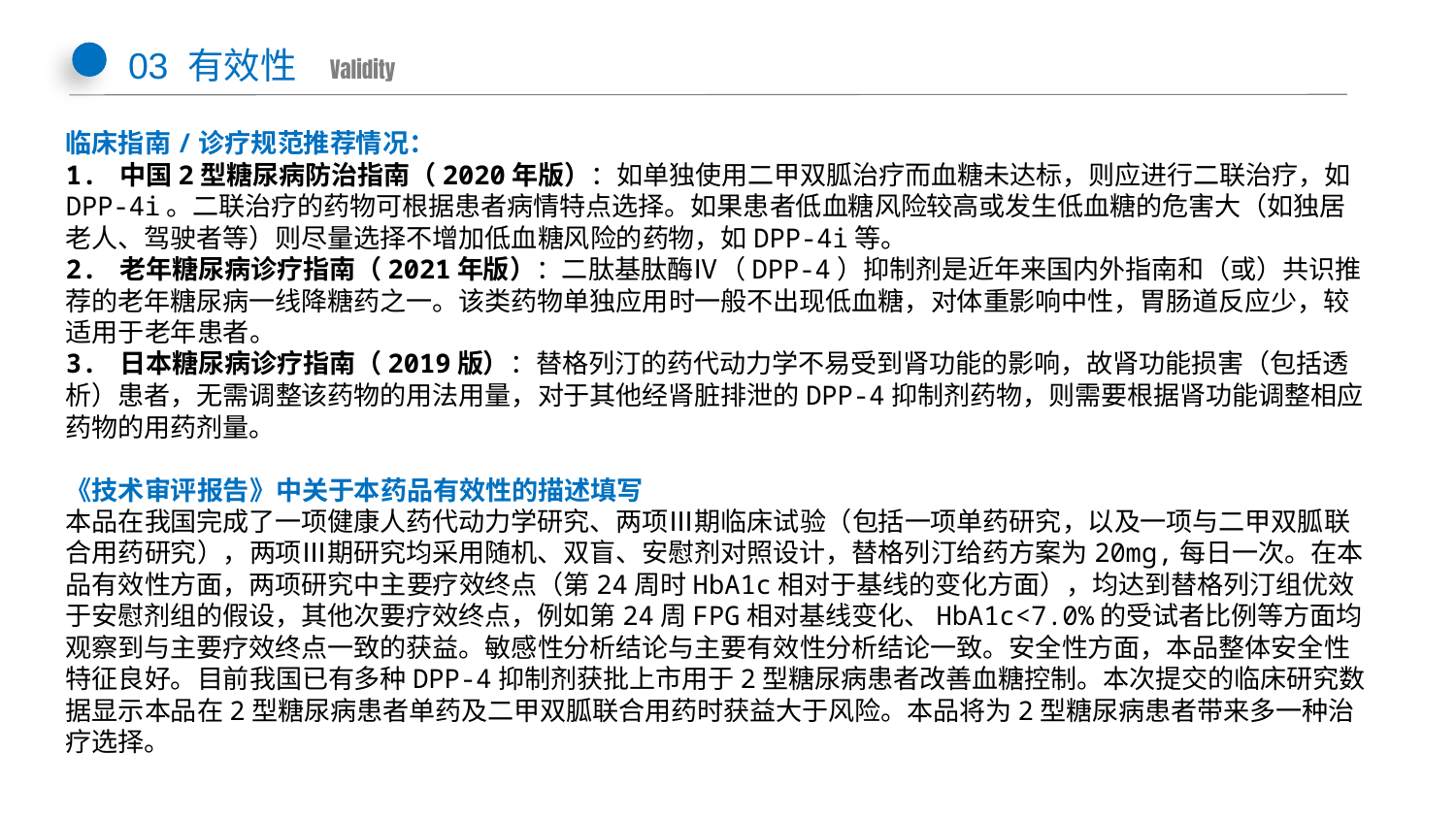

03 有效性   Validity

临床指南/诊疗规范推荐情况：
1. 中国2型糖尿病防治指南（2020年版）：如单独使用二甲双胍治疗而血糖未达标，则应进行二联治疗，如DPP-4i。二联治疗的药物可根据患者病情特点选择。如果患者低血糖风险较高或发生低血糖的危害大（如独居老人、驾驶者等）则尽量选择不增加低血糖风险的药物，如DPP⁃4i等。
2. 老年糖尿病诊疗指南（2021年版）：二肽基肽酶Ⅳ（DPP‑4）抑制剂是近年来国内外指南和（或）共识推荐的老年糖尿病一线降糖药之一。该类药物单独应用时一般不出现低血糖，对体重影响中性，胃肠道反应少，较适用于老年患者。
3. 日本糖尿病诊疗指南（2019版）：替格列汀的药代动力学不易受到肾功能的影响，故肾功能损害（包括透析）患者，无需调整该药物的用法用量，对于其他经肾脏排泄的DPP-4抑制剂药物，则需要根据肾功能调整相应药物的用药剂量。

《技术审评报告》中关于本药品有效性的描述填写
本品在我国完成了一项健康人药代动力学研究、两项Ⅲ期临床试验（包括一项单药研究，以及一项与二甲双胍联合用药研究），两项Ⅲ期研究均采用随机、双盲、安慰剂对照设计，替格列汀给药方案为20mg,每日一次。在本品有效性方面，两项研究中主要疗效终点（第24周时HbA1c相对于基线的变化方面），均达到替格列汀组优效于安慰剂组的假设，其他次要疗效终点，例如第24周FPG相对基线变化、HbA1c<7.0%的受试者比例等方面均观察到与主要疗效终点一致的获益。敏感性分析结论与主要有效性分析结论一致。安全性方面，本品整体安全性特征良好。目前我国已有多种DPP-4抑制剂获批上市用于2型糖尿病患者改善血糖控制。本次提交的临床研究数据显示本品在2型糖尿病患者单药及二甲双胍联合用药时获益大于风险。本品将为2型糖尿病患者带来多一种治疗选择。